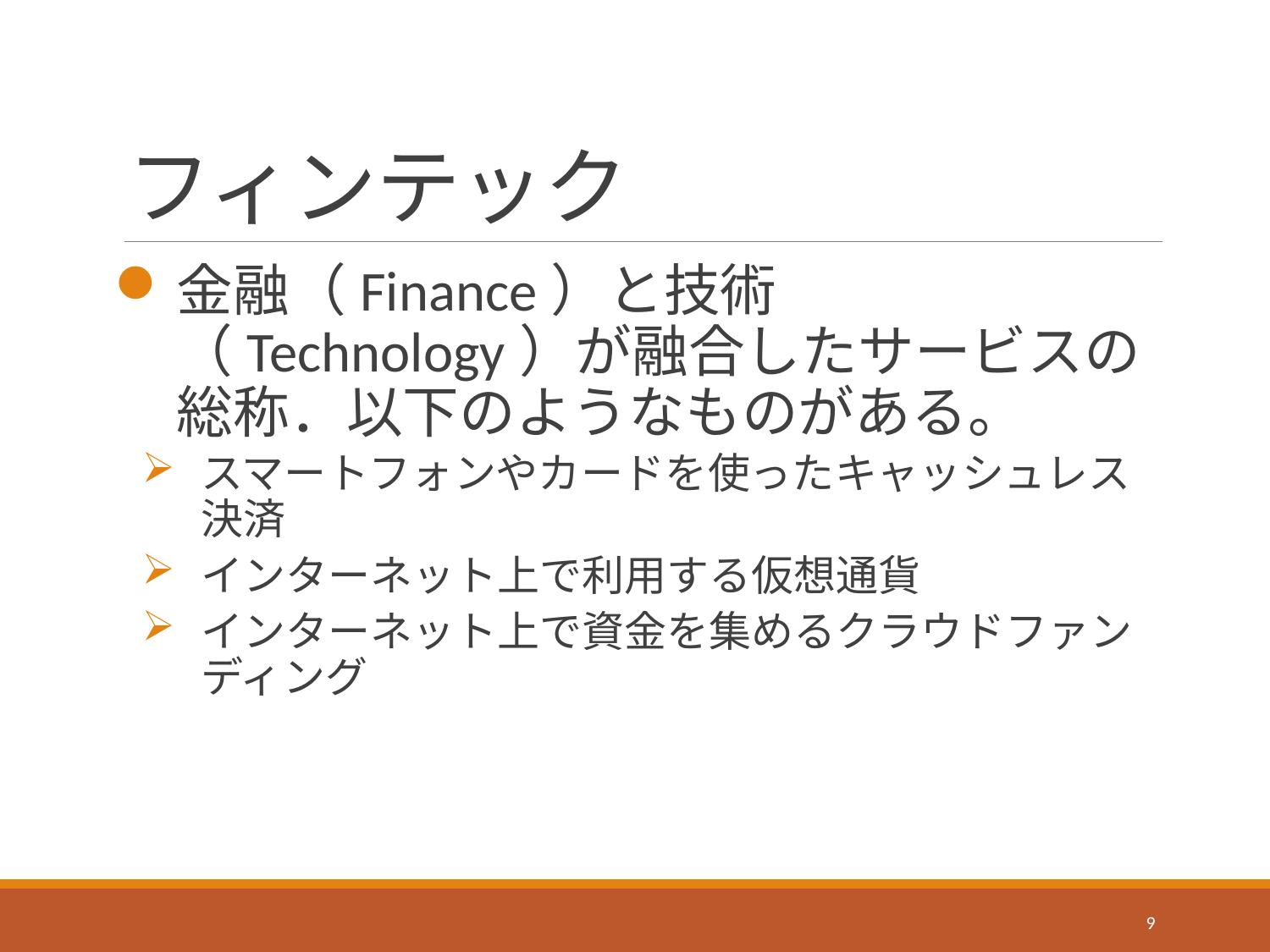

# フィンテック
金融（Finance）と技術（Technology）が融合したサービスの総称．以下のようなものがある。
スマートフォンやカードを使ったキャッシュレス決済
インターネット上で利用する仮想通貨
インターネット上で資金を集めるクラウドファンディング

9